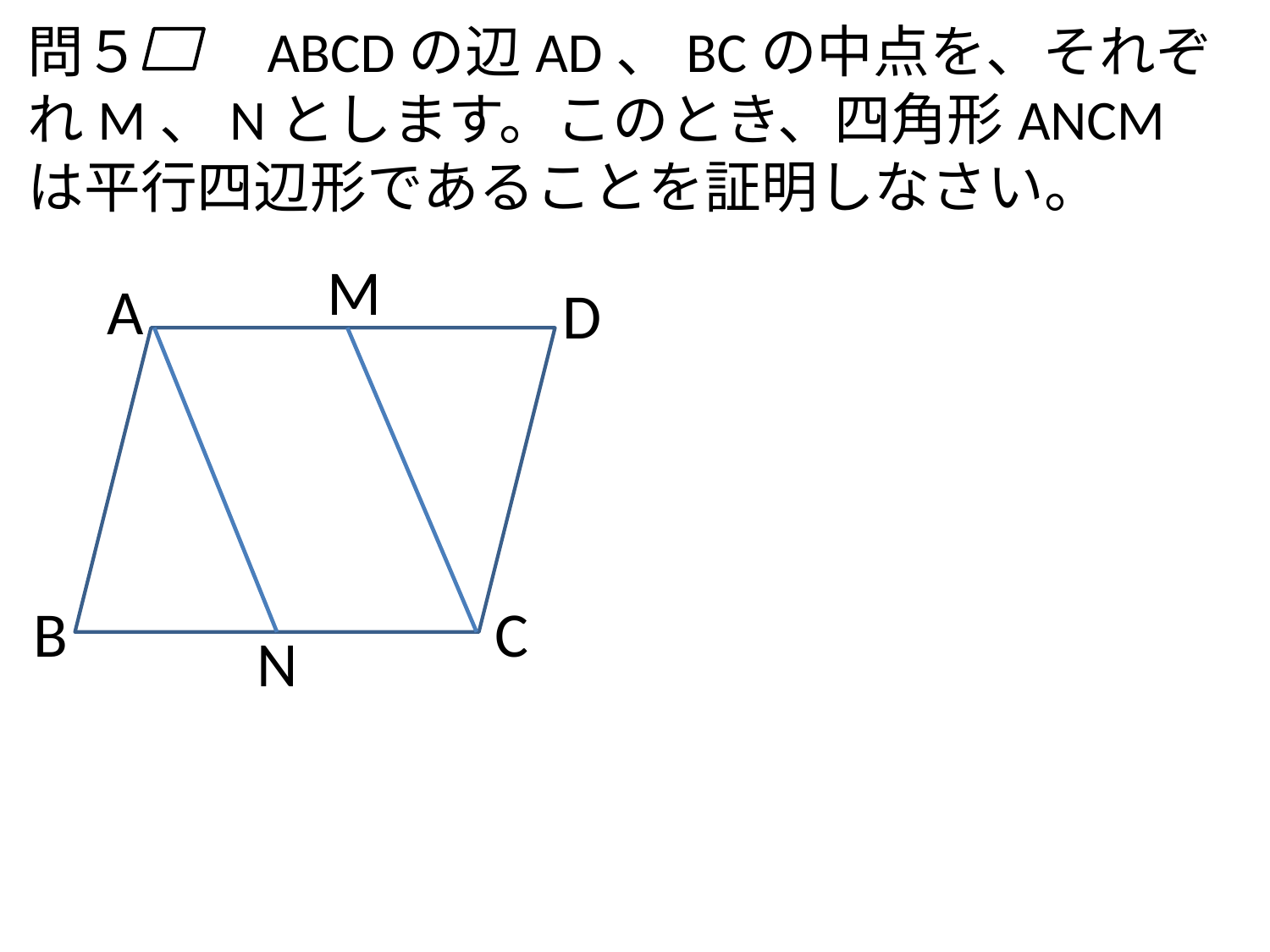

# 問５　　ABCDの辺AD、BCの中点を、それぞれM、Nとします。このとき、四角形ANCMは平行四辺形であることを証明しなさい。

M
A
D

B
C
N